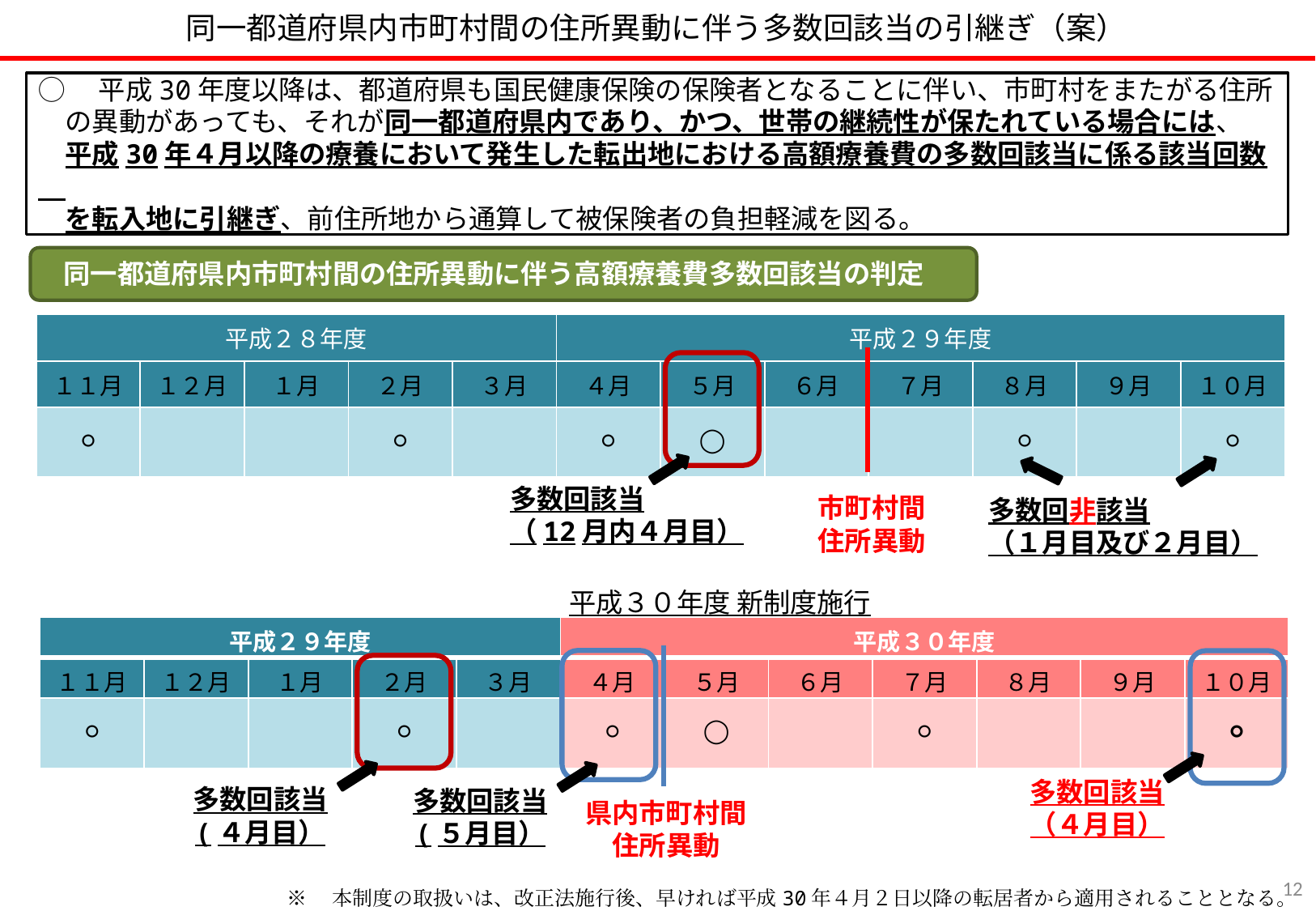

同一都道府県内市町村間の住所異動に伴う多数回該当の引継ぎ（案）
◯　平成30年度以降は、都道府県も国民健康保険の保険者となることに伴い、市町村をまたがる住所
　の異動があっても、それが同一都道府県内であり、かつ、世帯の継続性が保たれている場合には、
　平成30年４月以降の療養において発生した転出地における高額療養費の多数回該当に係る該当回数
　を転入地に引継ぎ、前住所地から通算して被保険者の負担軽減を図る。

同一都道府県内市町村間の住所異動に伴う高額療養費多数回該当の判定

| 平成２８年度 |  |  |  |  | 平成２９年度 |  |  |  |  |  |  |
| --- | --- | --- | --- | --- | --- | --- | --- | --- | --- | --- | --- |
| １１月 | １２月 | １月 | ２月 | ３月 | ４月 | ５月 | ６月 | ７月 | ８月 | ９月 | １０月 |
| ○ |  |  | ○ |  | ○ | ◯ |  |  | ○ |  | ○ |

多数回該当
（12月内４月目）
市町村間
住所異動
多数回非該当
（１月目及び２月目）
平成３０年度 新制度施行
| 平成２９年度 |  |  |  |  | 平成３０年度 |  |  |  |  |  |  |
| --- | --- | --- | --- | --- | --- | --- | --- | --- | --- | --- | --- |
| １１月 | １２月 | １月 | ２月 | ３月 | ４月 | ５月 | ６月 | ７月 | ８月 | ９月 | １０月 |
| ○ |  |  | ○ |  | ○ | ◯ |  | ○ |  |  | ○ |

多数回該当（４月目）
多数回該当
(４月目）
多数回該当
(５月目）
県内市町村間
住所異動
12
※　本制度の取扱いは、改正法施行後、早ければ平成30年４月２日以降の転居者から適用されることとなる。